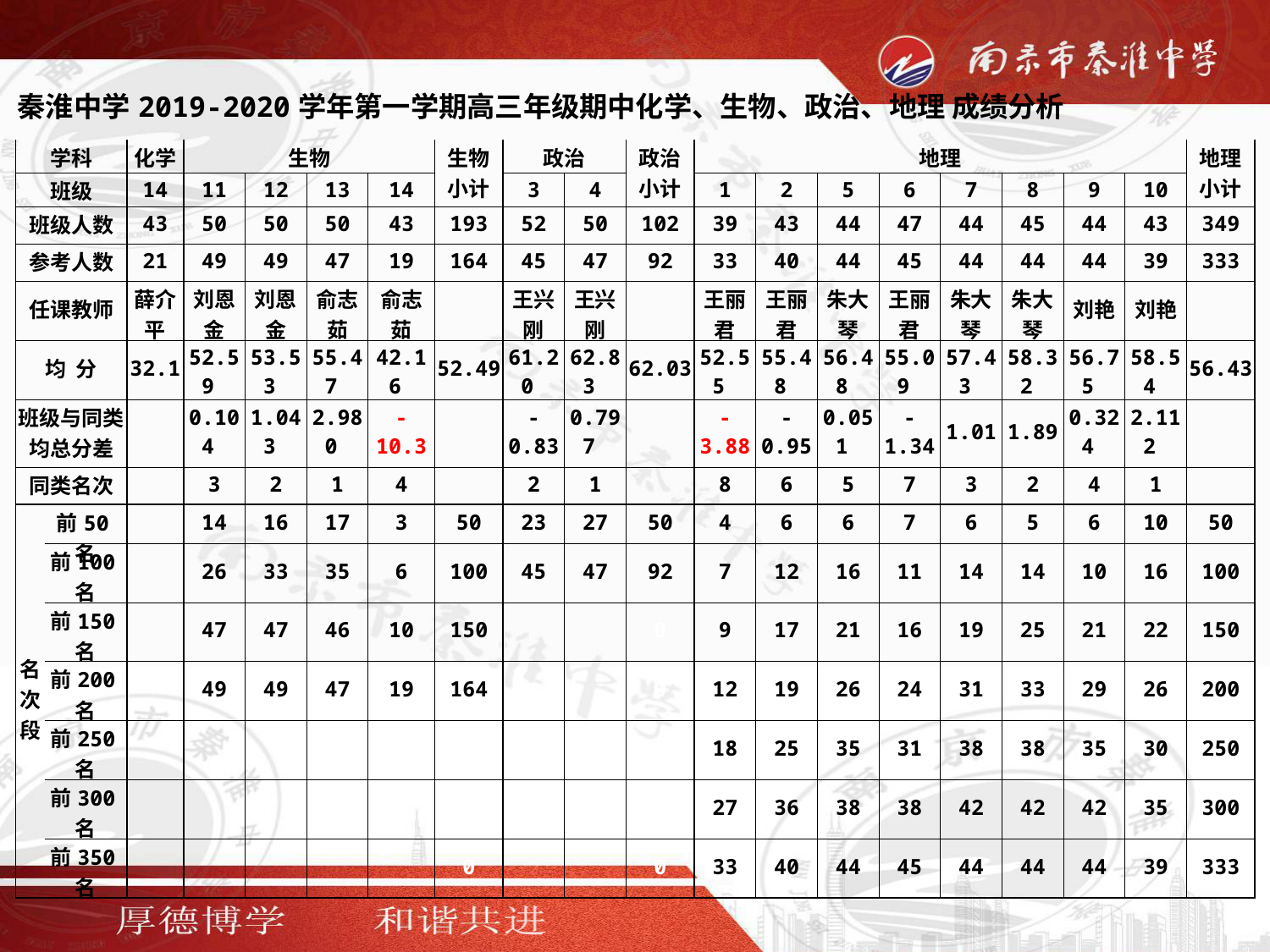

| 秦淮中学2019-2020学年第一学期高三年级期中化学、生物、政治、地理 成绩分析 |  |  |  |  |  |  |  |  |  |  |  |  |  |  |  |  |  |  |  |
| --- | --- | --- | --- | --- | --- | --- | --- | --- | --- | --- | --- | --- | --- | --- | --- | --- | --- | --- | --- |
| 学科 |  | 化学 | 生物 |  |  |  | 生物 小计 | 政治 |  | 政治 小计 | 地理 |  |  |  |  |  |  |  | 地理 小计 |
| 班级 |  | 14 | 11 | 12 | 13 | 14 |  | 3 | 4 |  | 1 | 2 | 5 | 6 | 7 | 8 | 9 | 10 |  |
| 班级人数 |  | 43 | 50 | 50 | 50 | 43 | 193 | 52 | 50 | 102 | 39 | 43 | 44 | 47 | 44 | 45 | 44 | 43 | 349 |
| 参考人数 |  | 21 | 49 | 49 | 47 | 19 | 164 | 45 | 47 | 92 | 33 | 40 | 44 | 45 | 44 | 44 | 44 | 39 | 333 |
| 任课教师 |  | 薛介平 | 刘恩金 | 刘恩金 | 俞志茹 | 俞志茹 |  | 王兴刚 | 王兴刚 |  | 王丽君 | 王丽君 | 朱大琴 | 王丽君 | 朱大琴 | 朱大琴 | 刘艳 | 刘艳 |  |
| 均 分 |  | 32.1 | 52.59 | 53.53 | 55.47 | 42.16 | 52.49 | 61.20 | 62.83 | 62.03 | 52.55 | 55.48 | 56.48 | 55.09 | 57.43 | 58.32 | 56.75 | 58.54 | 56.43 |
| 班级与同类 均总分差 |  |  | 0.104 | 1.043 | 2.980 | -10.3 |  | -0.83 | 0.797 |  | -3.88 | -0.95 | 0.051 | -1.34 | 1.01 | 1.89 | 0.324 | 2.112 |  |
| 同类名次 |  |  | 3 | 2 | 1 | 4 |  | 2 | 1 |  | 8 | 6 | 5 | 7 | 3 | 2 | 4 | 1 |  |
| 名次段 | 前50名 |  | 14 | 16 | 17 | 3 | 50 | 23 | 27 | 50 | 4 | 6 | 6 | 7 | 6 | 5 | 6 | 10 | 50 |
|  | 前100名 |  | 26 | 33 | 35 | 6 | 100 | 45 | 47 | 92 | 7 | 12 | 16 | 11 | 14 | 14 | 10 | 16 | 100 |
|  | 前150名 |  | 47 | 47 | 46 | 10 | 150 |  |  | 0 | 9 | 17 | 21 | 16 | 19 | 25 | 21 | 22 | 150 |
|  | 前200名 |  | 49 | 49 | 47 | 19 | 164 |  |  | 0 | 12 | 19 | 26 | 24 | 31 | 33 | 29 | 26 | 200 |
|  | 前250名 |  |  |  |  |  | 0 |  |  | 0 | 18 | 25 | 35 | 31 | 38 | 38 | 35 | 30 | 250 |
|  | 前300名 |  |  |  |  |  | 0 |  |  | 0 | 27 | 36 | 38 | 38 | 42 | 42 | 42 | 35 | 300 |
|  | 前350名 |  |  |  |  |  | 0 |  |  | 0 | 33 | 40 | 44 | 45 | 44 | 44 | 44 | 39 | 333 |